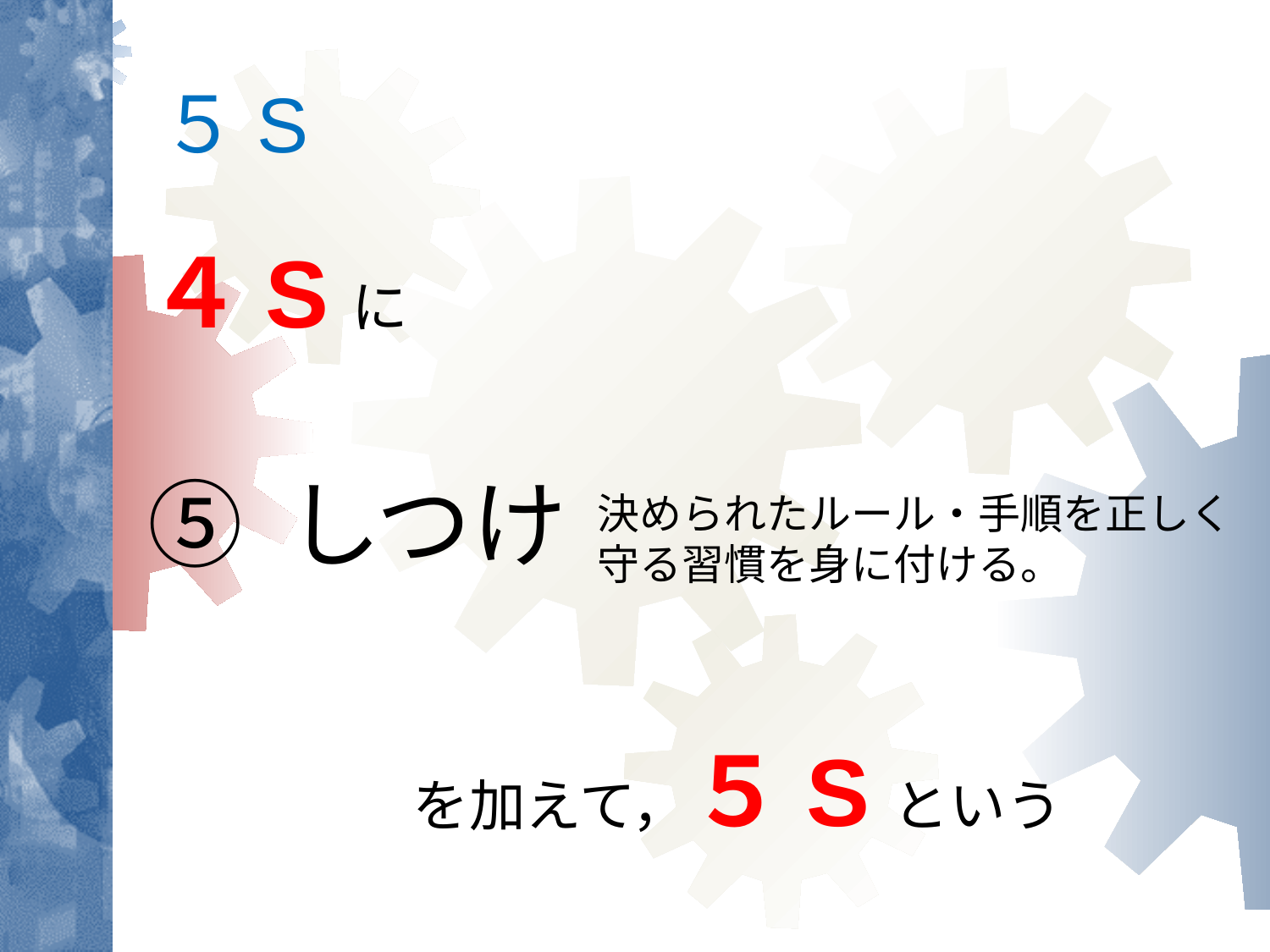

５S
４Sに

⑤ しつけ

　を加えて，５Sという
決められたルール・手順を正しく守る習慣を身に付ける。